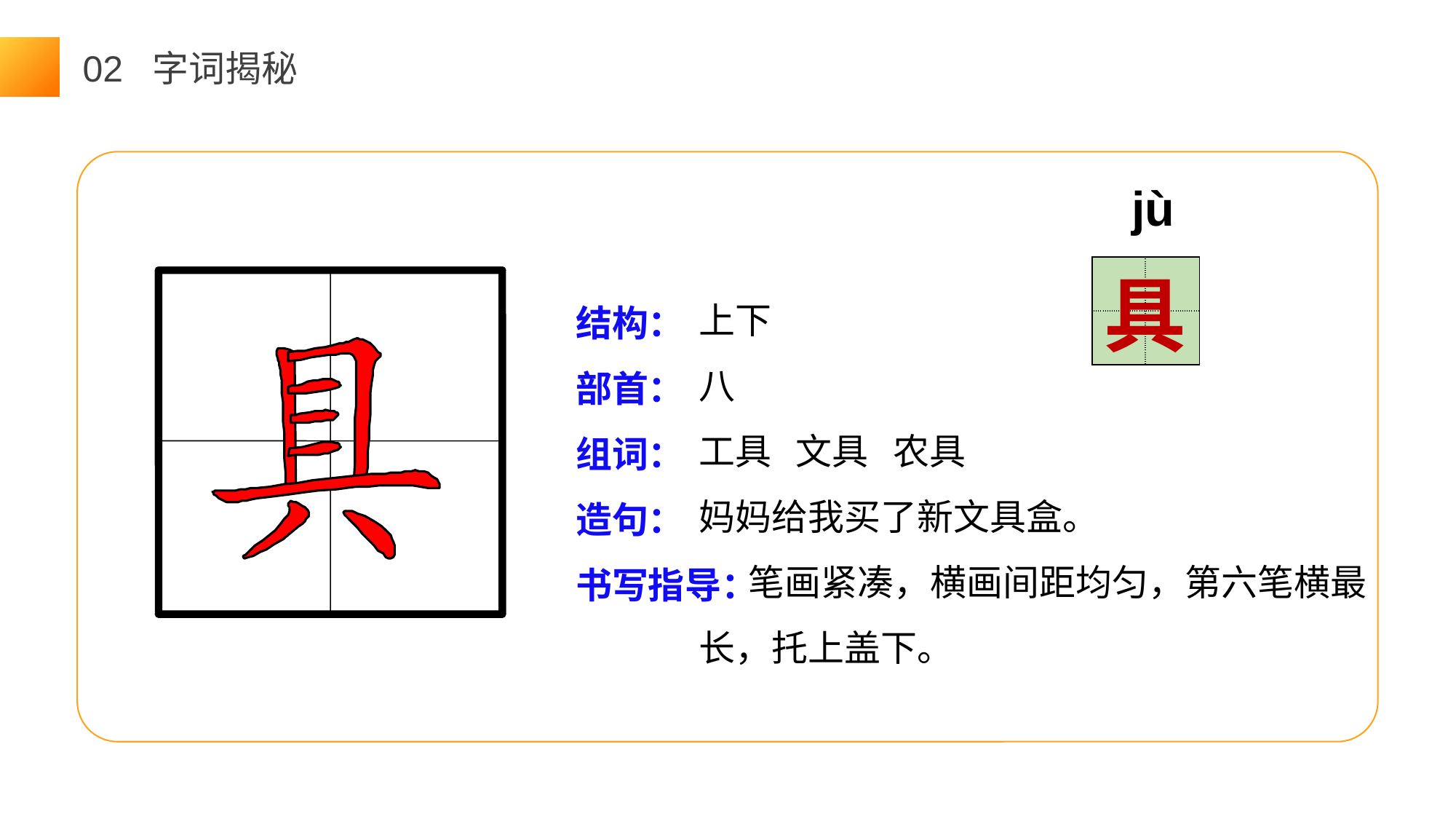

02  字词揭秘
jù
|  |  |
| --- | --- |
|  |  |
具

上下
八
工具   文具   农具
妈妈给我买了新文具盒。
     笔画紧凑，横画间距均匀，第六笔横最长，托上盖下。
结构：
部首：
组词：
造句：
书写指导：